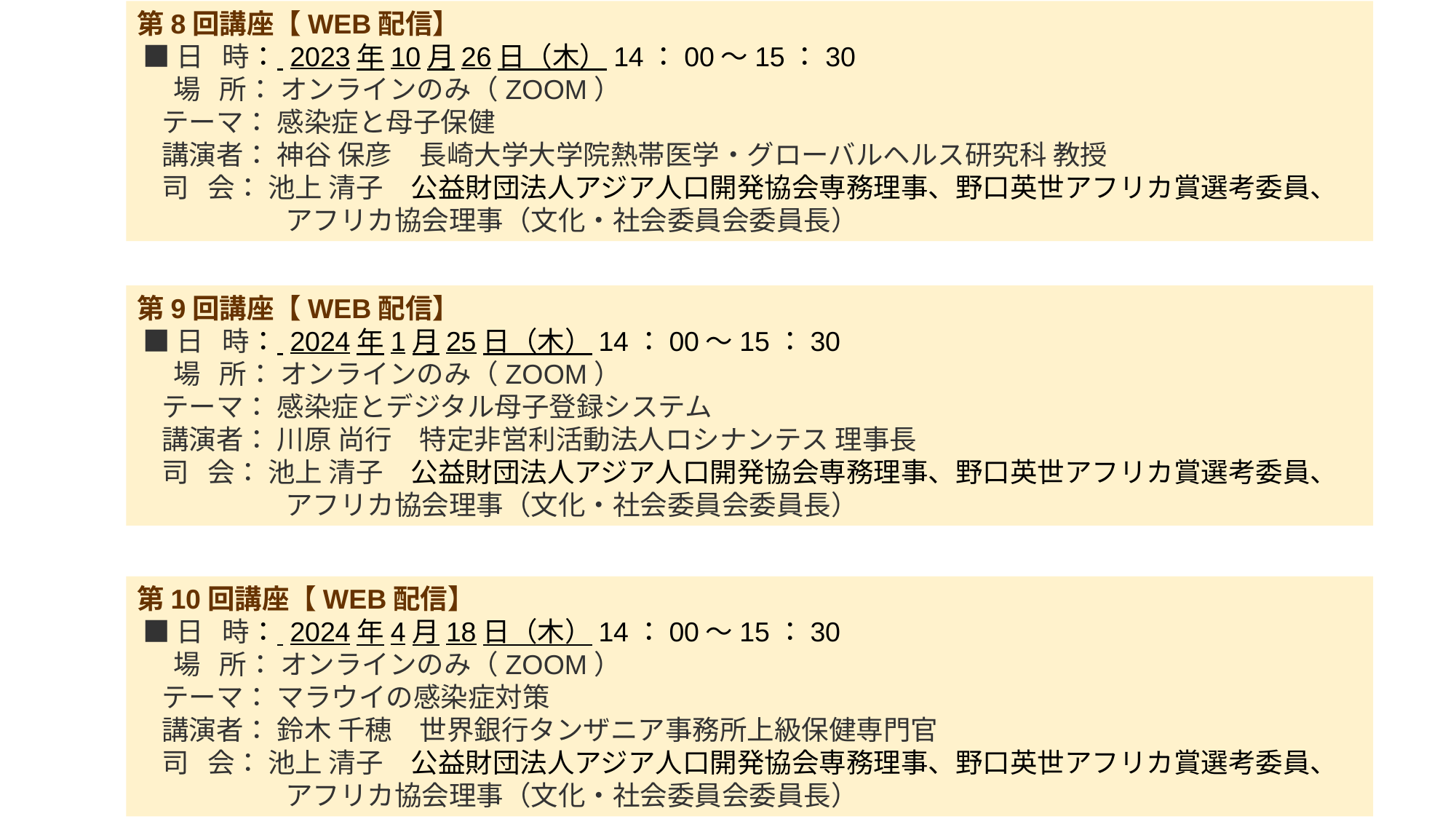

第8回講座【WEB配信】
 ■日   時： 2023年10月26日（木）14：00～15：30
    場   所： オンラインのみ（ZOOM）
    テーマ： 感染症と母子保健
    講演者： 神谷 保彦　長崎大学大学院熱帯医学・グローバルヘルス研究科 教授
    司   会： 池上 清子　公益財団法人アジア人口開発協会専務理事、野口英世アフリカ賞選考委員、
　　　　  　アフリカ協会理事（文化・社会委員会委員長）
第9回講座【WEB配信】
 ■日   時： 2024年1月25日（木）14：00～15：30
    場   所： オンラインのみ（ZOOM）
    テーマ： 感染症とデジタル母子登録システム
    講演者： 川原 尚行　特定非営利活動法人ロシナンテス 理事長
    司   会： 池上 清子　公益財団法人アジア人口開発協会専務理事、野口英世アフリカ賞選考委員、
　　　　  　アフリカ協会理事（文化・社会委員会委員長）
第10回講座【WEB配信】
 ■日   時： 2024年4月18日（木）14：00～15：30
    場   所： オンラインのみ（ZOOM）
    テーマ： マラウイの感染症対策
    講演者： 鈴木 千穂　世界銀行タンザニア事務所上級保健専門官
    司   会： 池上 清子　公益財団法人アジア人口開発協会専務理事、野口英世アフリカ賞選考委員、
　　　　  　アフリカ協会理事（文化・社会委員会委員長）